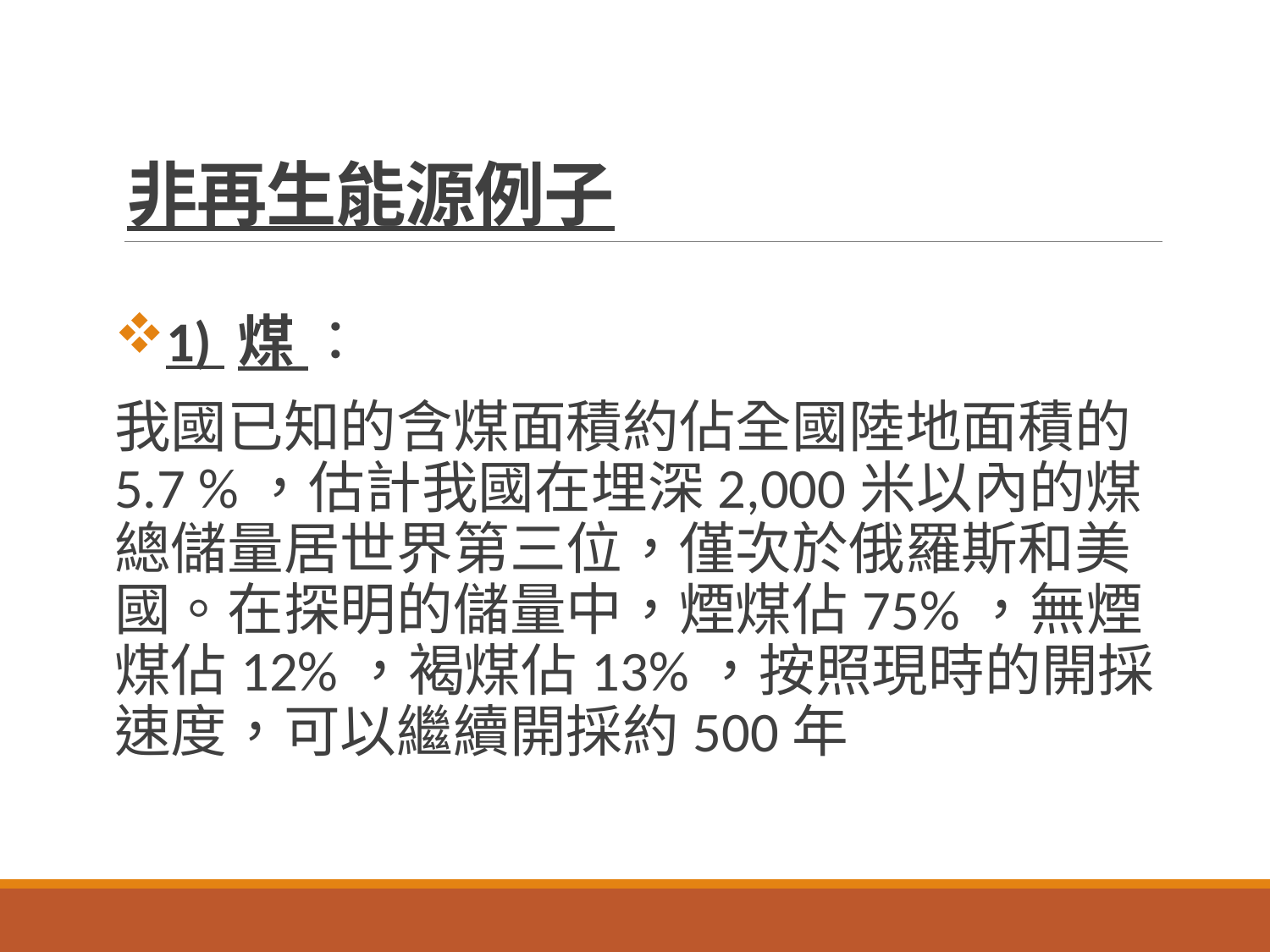

# 非再生能源例子
1) 煤 ：
我國已知的含煤面積約佔全國陸地面積的5.7 %，估計我國在埋深2,000米以內的煤總儲量居世界第三位，僅次於俄羅斯和美國。在探明的儲量中，煙煤佔75%，無煙煤佔12%，褐煤佔13%，按照現時的開採速度，可以繼續開採約500年